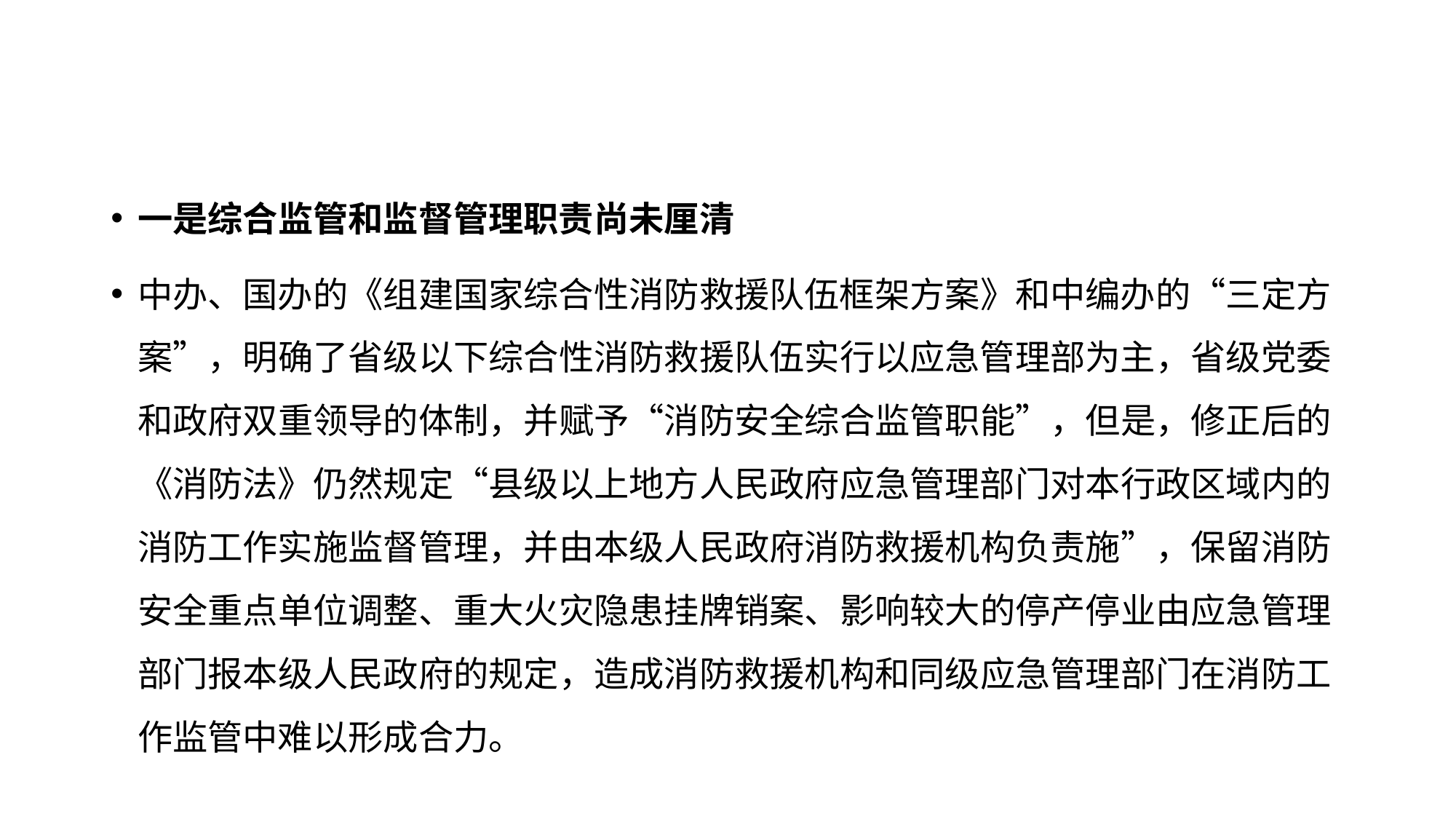

#
一是综合监管和监督管理职责尚未厘清
中办、国办的《组建国家综合性消防救援队伍框架方案》和中编办的“三定方案”，明确了省级以下综合性消防救援队伍实行以应急管理部为主，省级党委和政府双重领导的体制，并赋予“消防安全综合监管职能”，但是，修正后的《消防法》仍然规定“县级以上地方人民政府应急管理部门对本行政区域内的消防工作实施监督管理，并由本级人民政府消防救援机构负责施”，保留消防安全重点单位调整、重大火灾隐患挂牌销案、影响较大的停产停业由应急管理部门报本级人民政府的规定，造成消防救援机构和同级应急管理部门在消防工作监管中难以形成合力。